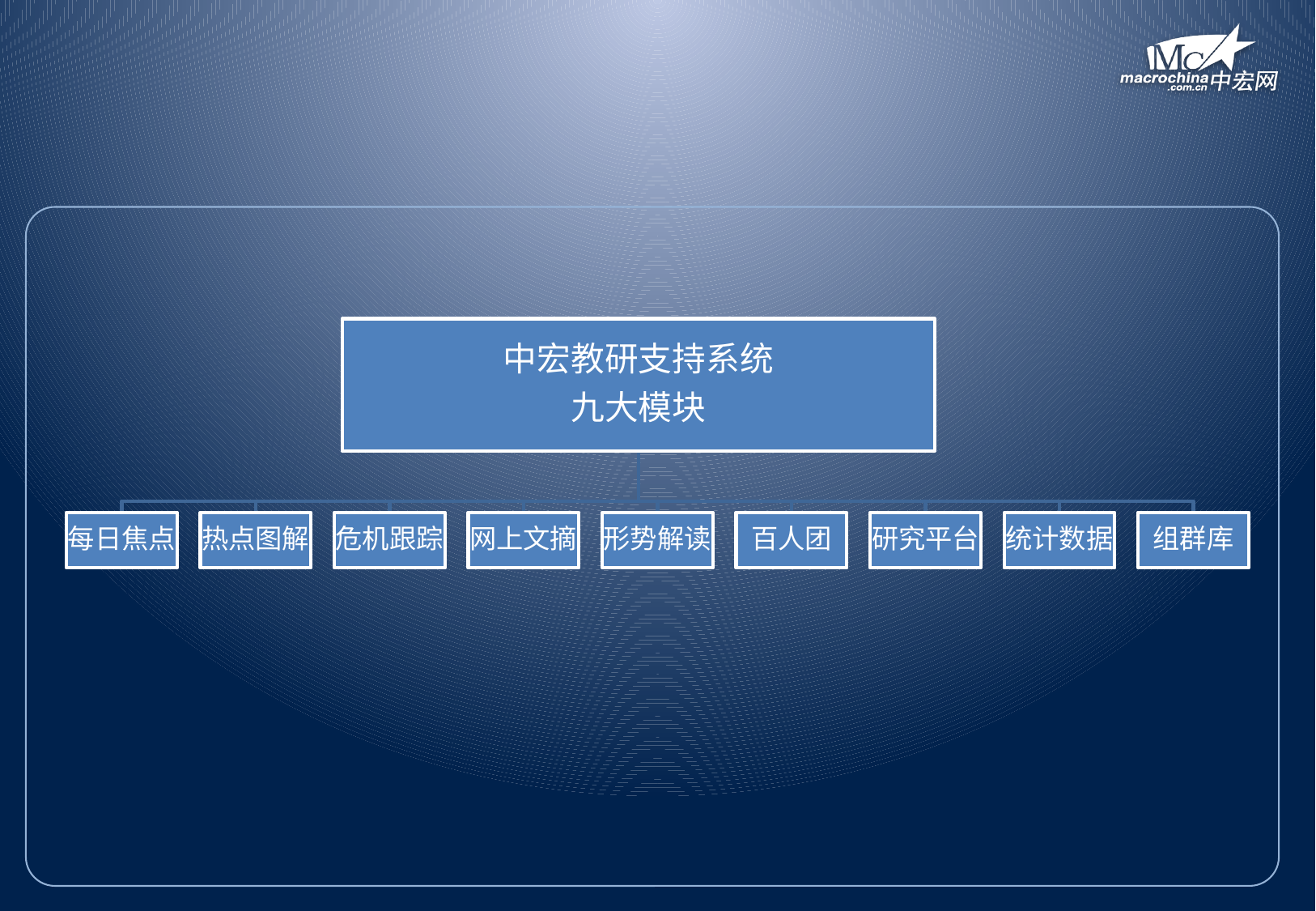

中宏教研支持系统
九大模块
每日焦点
热点图解
危机跟踪
网上文摘
形势解读
百人团
研究平台
统计数据
组群库